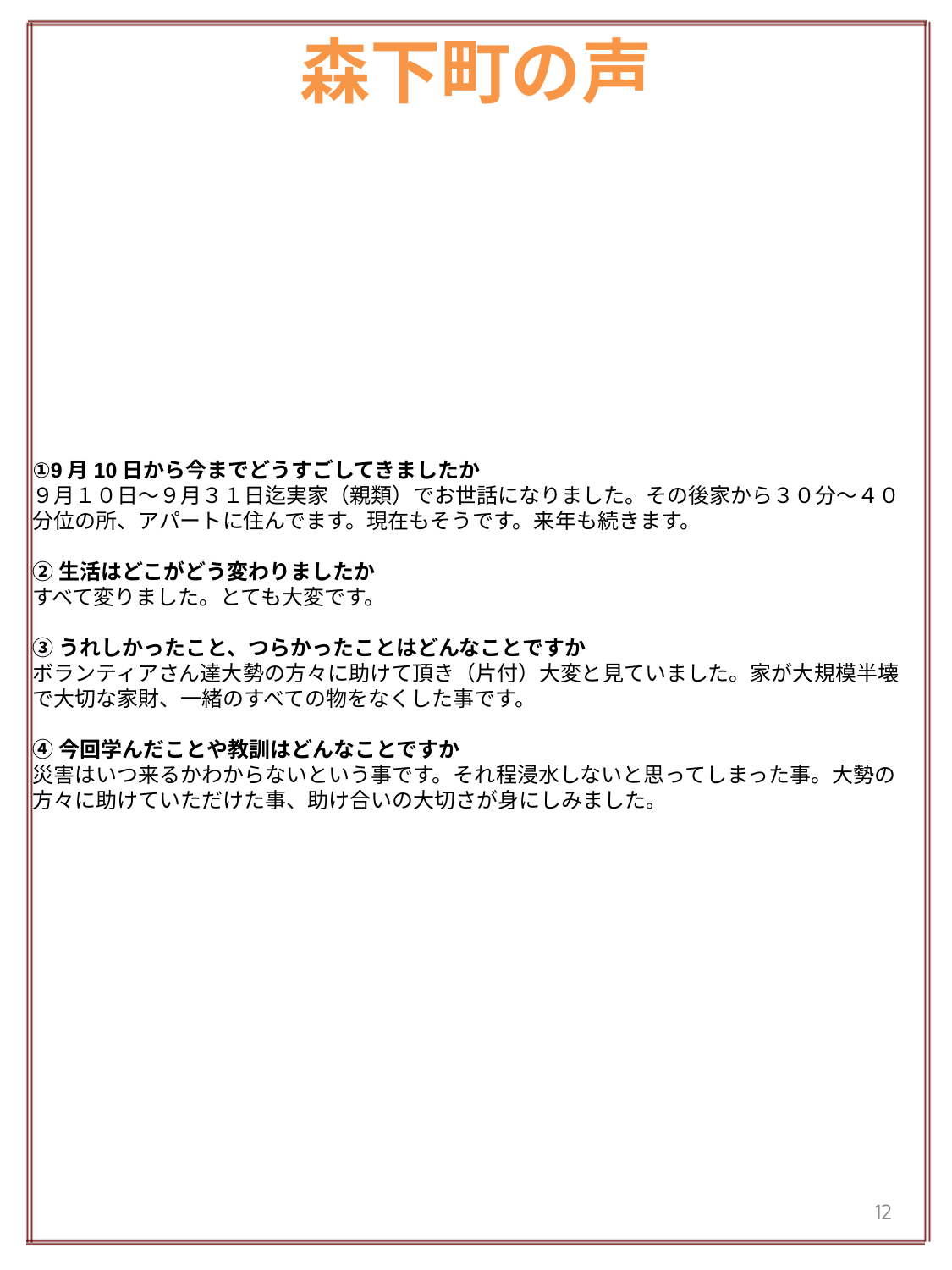

# 森下町の声
①9月10日から今までどうすごしてきましたか
９月１０日～９月３１日迄実家（親類）でお世話になりました。その後家から３０分～４０分位の所、アパートに住んでます。現在もそうです。来年も続きます。

②生活はどこがどう変わりましたか
すべて変りました。とても大変です。

③うれしかったこと、つらかったことはどんなことですか
ボランティアさん達大勢の方々に助けて頂き（片付）大変と見ていました。家が大規模半壊で大切な家財、一緒のすべての物をなくした事です。

④今回学んだことや教訓はどんなことですか
災害はいつ来るかわからないという事です。それ程浸水しないと思ってしまった事。大勢の方々に助けていただけた事、助け合いの大切さが身にしみました。
12